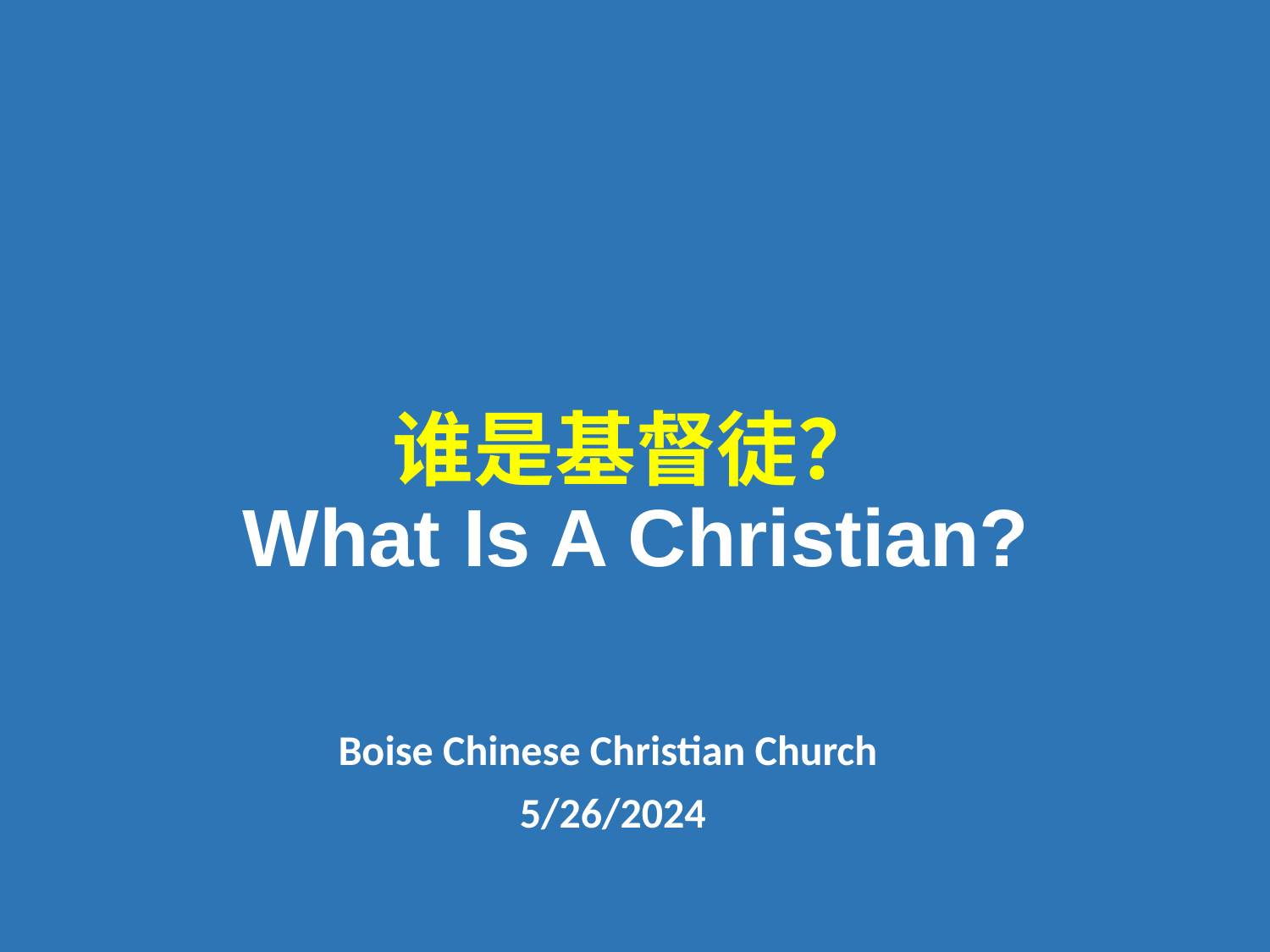

# 谁是基督徒？ What Is A Christian?
Boise Chinese Christian Church
5/26/2024